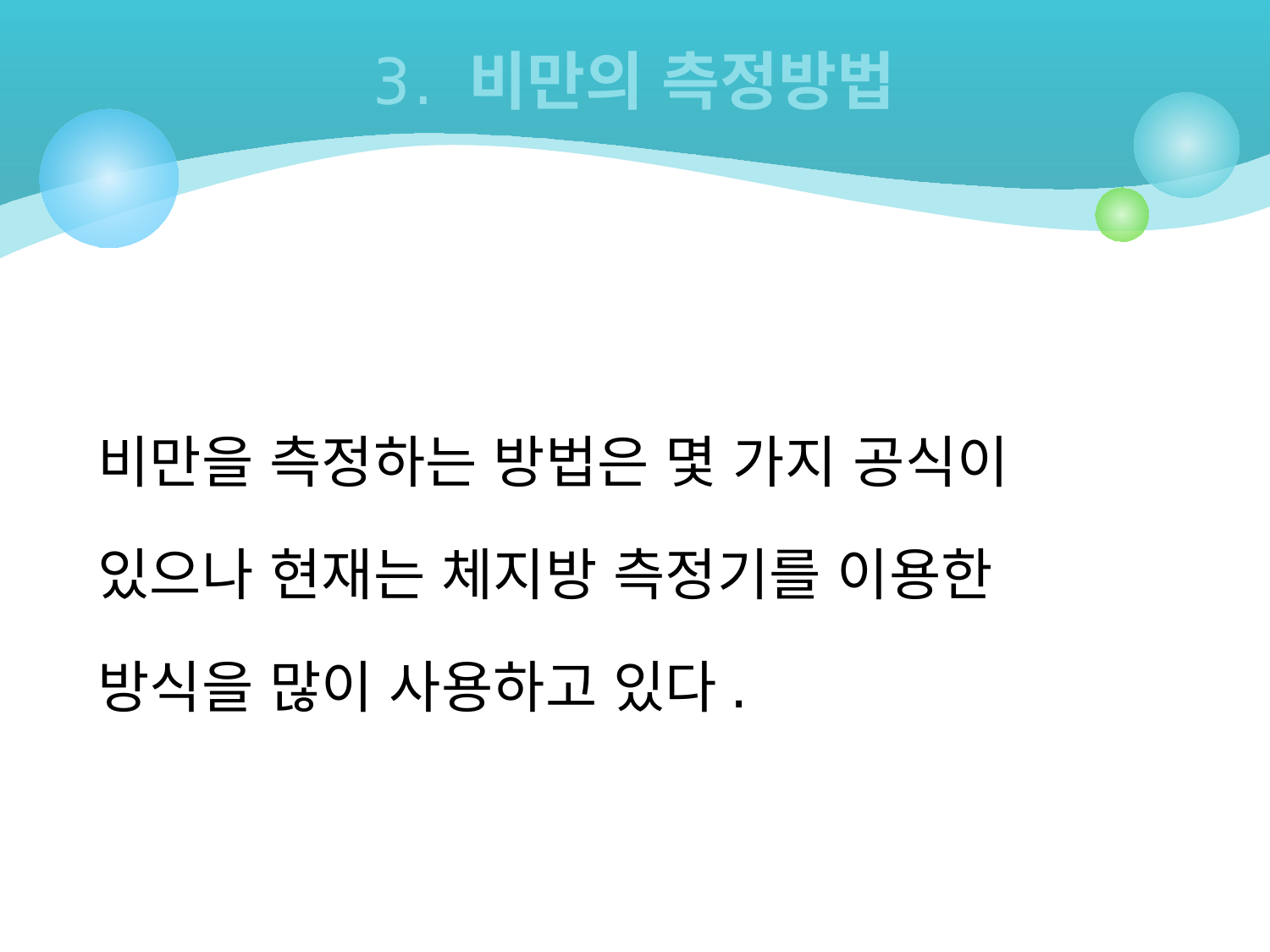

# 3. 비만의 측정방법
비만을 측정하는 방법은 몇 가지 공식이
있으나 현재는 체지방 측정기를 이용한
방식을 많이 사용하고 있다.